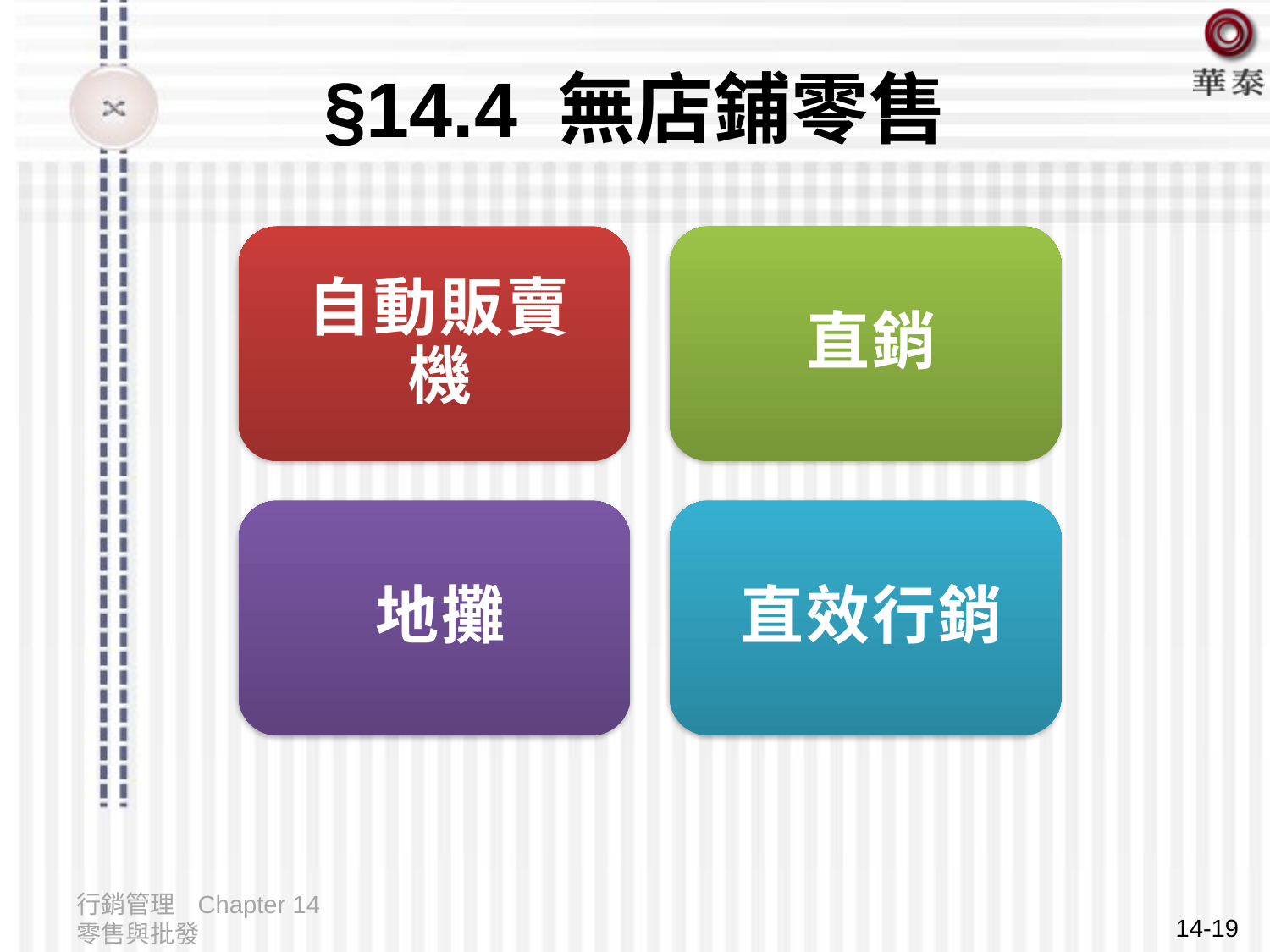

# §14.4 無店鋪零售
自動販賣機
直銷
地攤
直效行銷
行銷管理   Chapter 14   零售與批發
14-19